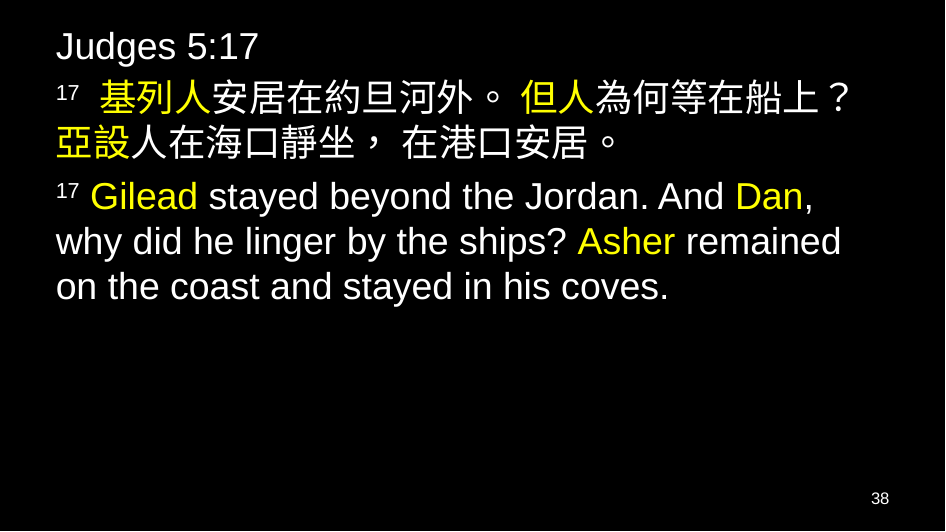

Judges 5:17
17 基列人安居在約旦河外。 但人為何等在船上？ 亞設人在海口靜坐， 在港口安居。
17 Gilead stayed beyond the Jordan. And Dan, why did he linger by the ships? Asher remained on the coast and stayed in his coves.

38